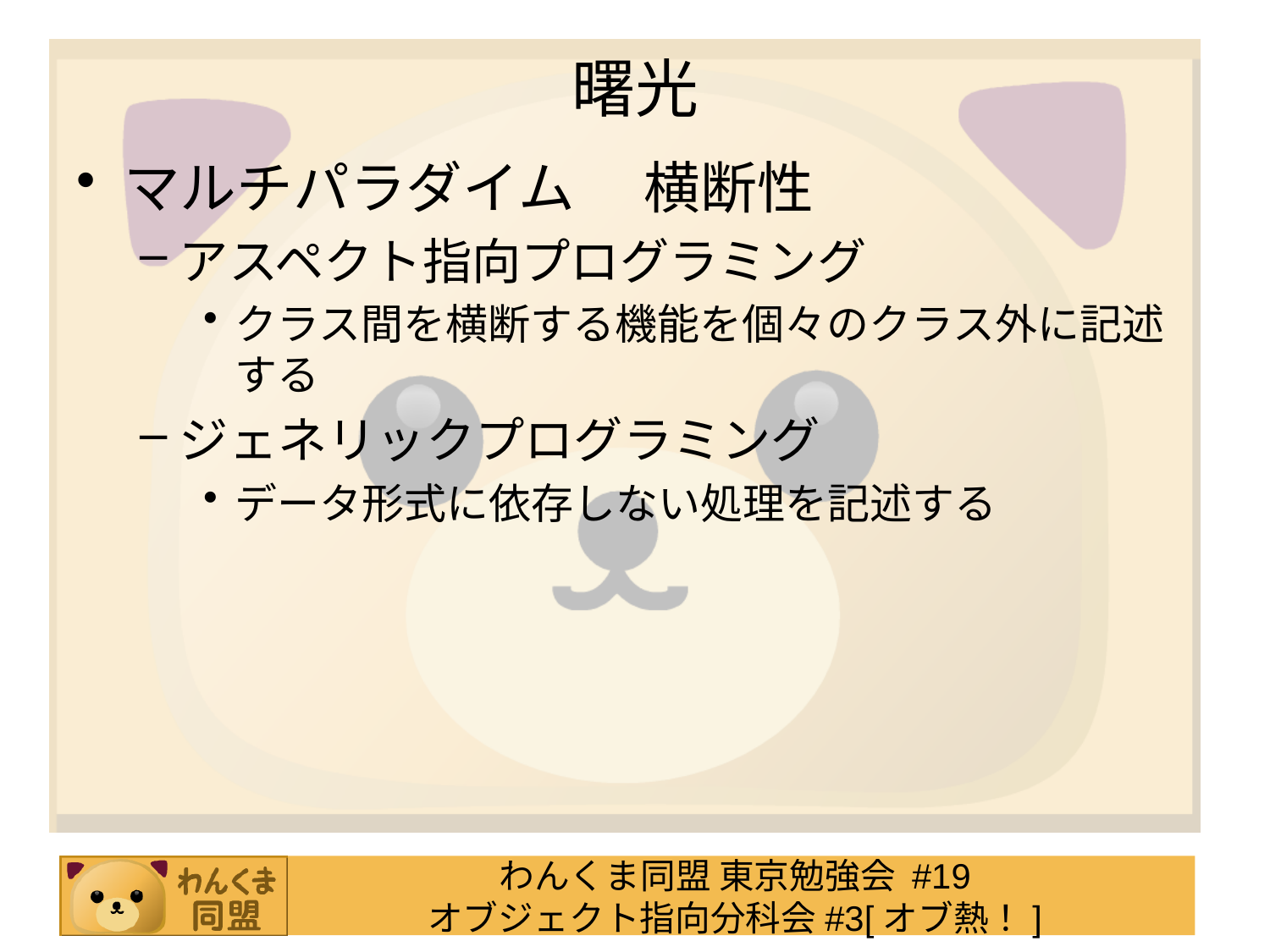

# 曙光
マルチパラダイム 　横断性
アスペクト指向プログラミング
クラス間を横断する機能を個々のクラス外に記述する
ジェネリックプログラミング
データ形式に依存しない処理を記述する